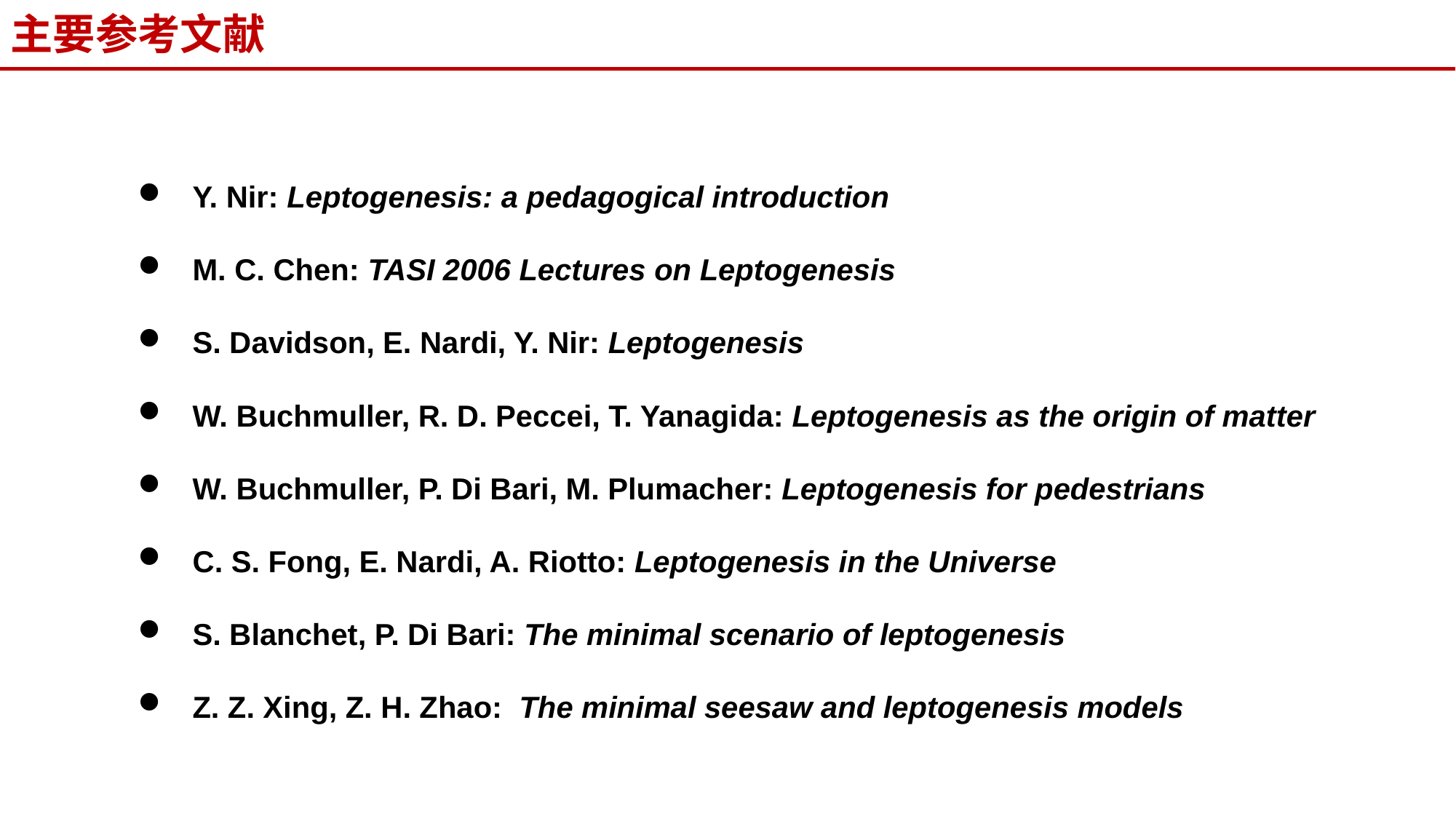

主要参考文献
Y. Nir: Leptogenesis: a pedagogical introduction
M. C. Chen: TASI 2006 Lectures on Leptogenesis
S. Davidson, E. Nardi, Y. Nir: Leptogenesis
W. Buchmuller, R. D. Peccei, T. Yanagida: Leptogenesis as the origin of matter
W. Buchmuller, P. Di Bari, M. Plumacher: Leptogenesis for pedestrians
C. S. Fong, E. Nardi, A. Riotto: Leptogenesis in the Universe
S. Blanchet, P. Di Bari: The minimal scenario of leptogenesis
Z. Z. Xing, Z. H. Zhao:  The minimal seesaw and leptogenesis models